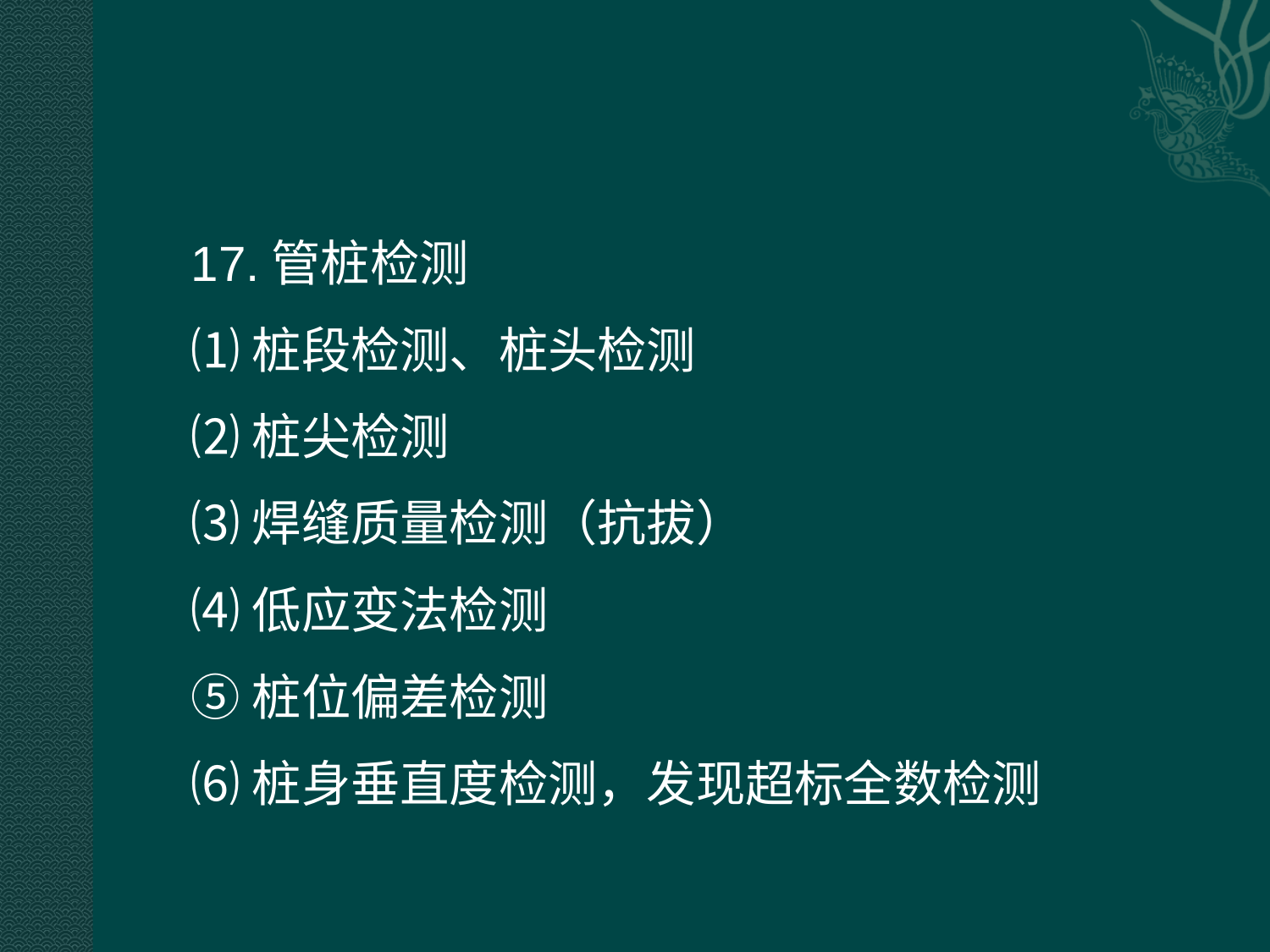

17.管桩检测
⑴桩段检测、桩头检测
⑵桩尖检测
⑶焊缝质量检测（抗拔）
⑷低应变法检测
⑤桩位偏差检测
⑹桩身垂直度检测，发现超标全数检测